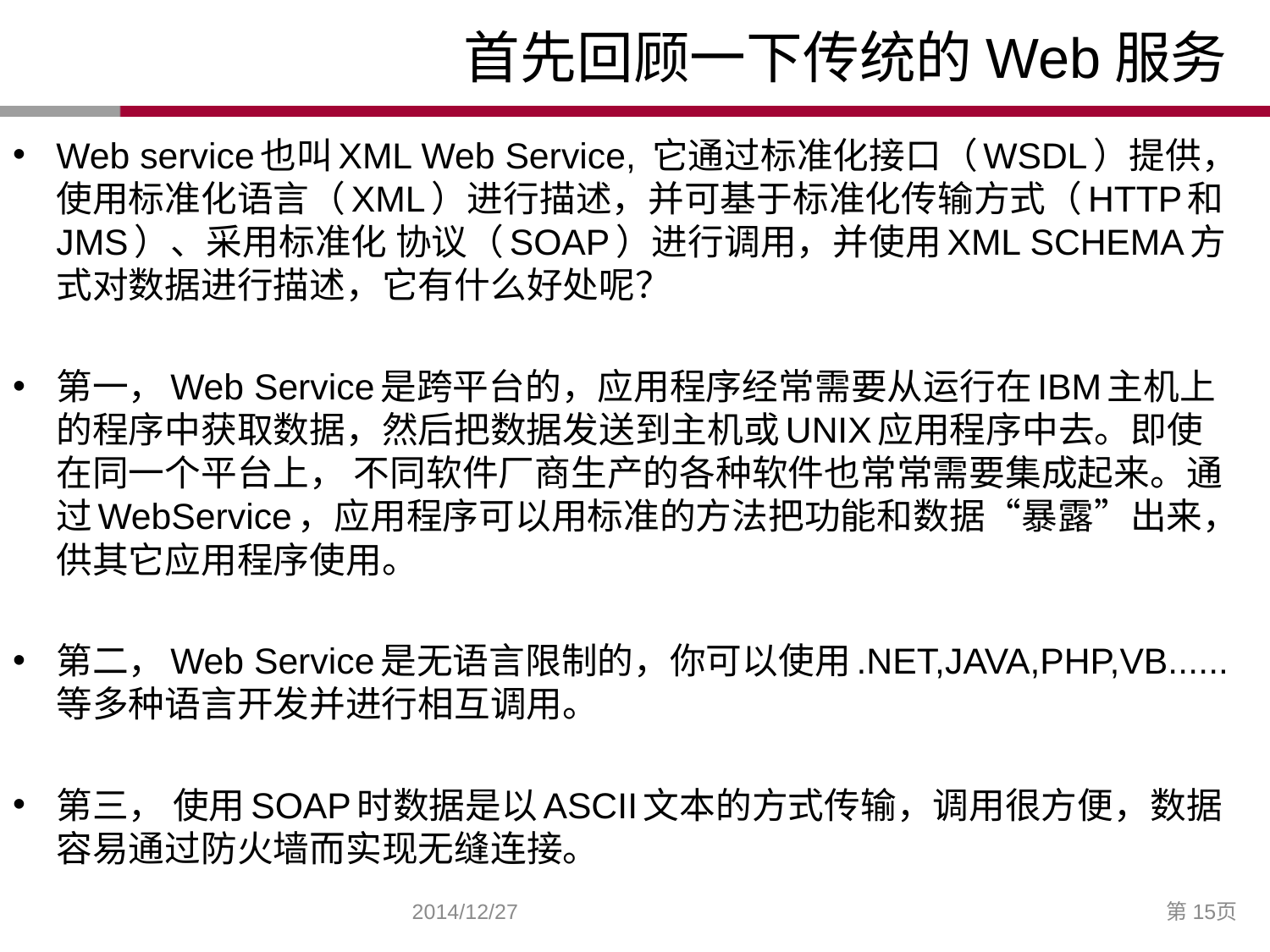

# 首先回顾一下传统的Web服务
Web service也叫XML Web Service, 它通过标准化接口（WSDL）提供，使用标准化语言（XML）进行描述，并可基于标准化传输方式（HTTP和JMS）、采用标准化 协议（SOAP）进行调用，并使用XML SCHEMA方式对数据进行描述，它有什么好处呢？

第一，Web Service是跨平台的，应用程序经常需要从运行在IBM主机上的程序中获取数据，然后把数据发送到主机或UNIX应用程序中去。即使在同一个平台上， 不同软件厂商生产的各种软件也常常需要集成起来。通过WebService，应用程序可以用标准的方法把功能和数据“暴露”出来，供其它应用程序使用。

第二，Web Service是无语言限制的，你可以使用.NET,JAVA,PHP,VB......等多种语言开发并进行相互调用。

第三， 使用SOAP时数据是以ASCII文本的方式传输，调用很方便，数据容易通过防火墙而实现无缝连接。
2014/12/27
第15页